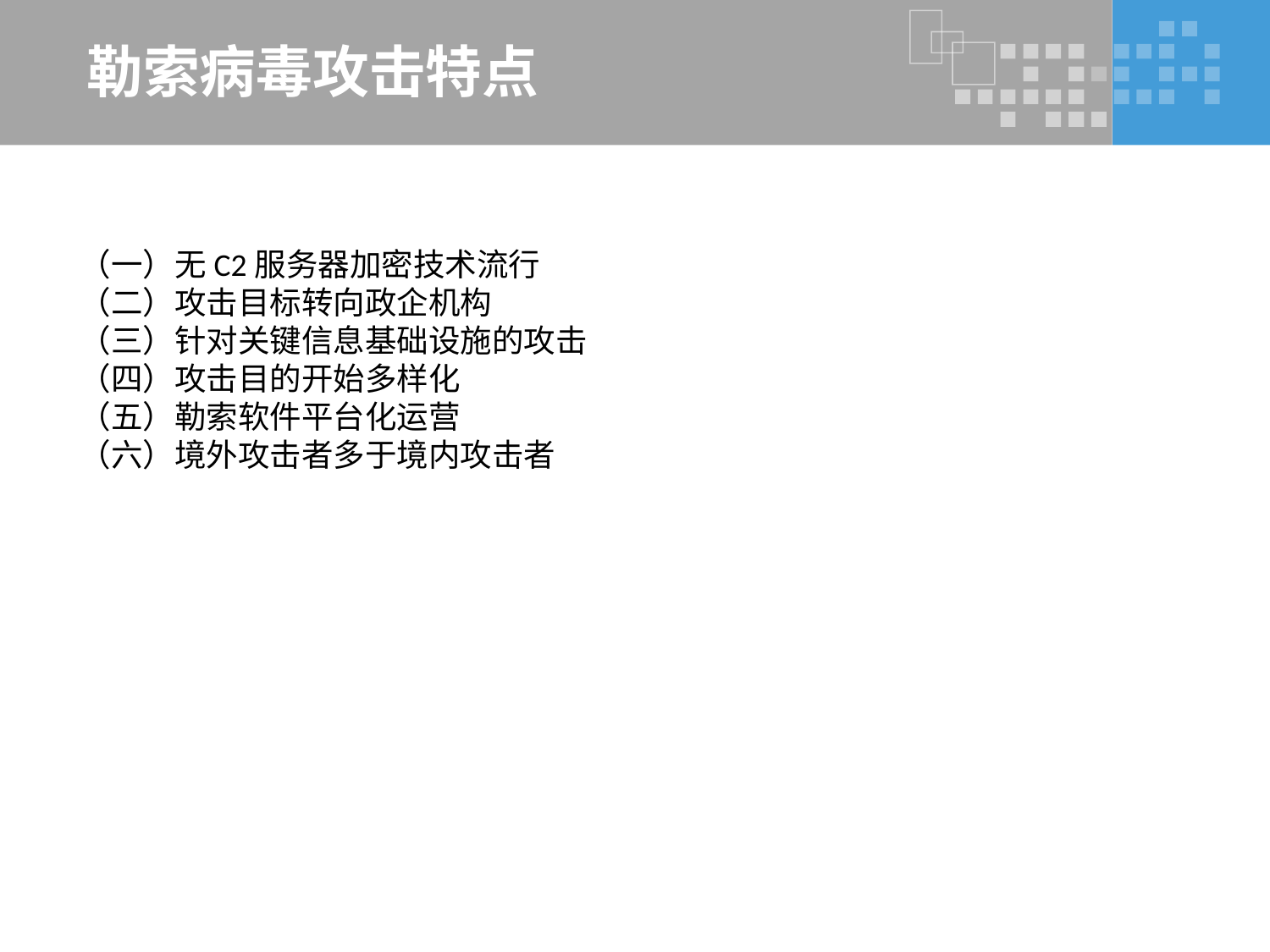

# 勒索病毒攻击特点
（一）无C2服务器加密技术流行
（二）攻击目标转向政企机构
（三）针对关键信息基础设施的攻击
（四）攻击目的开始多样化
（五）勒索软件平台化运营
（六）境外攻击者多于境内攻击者